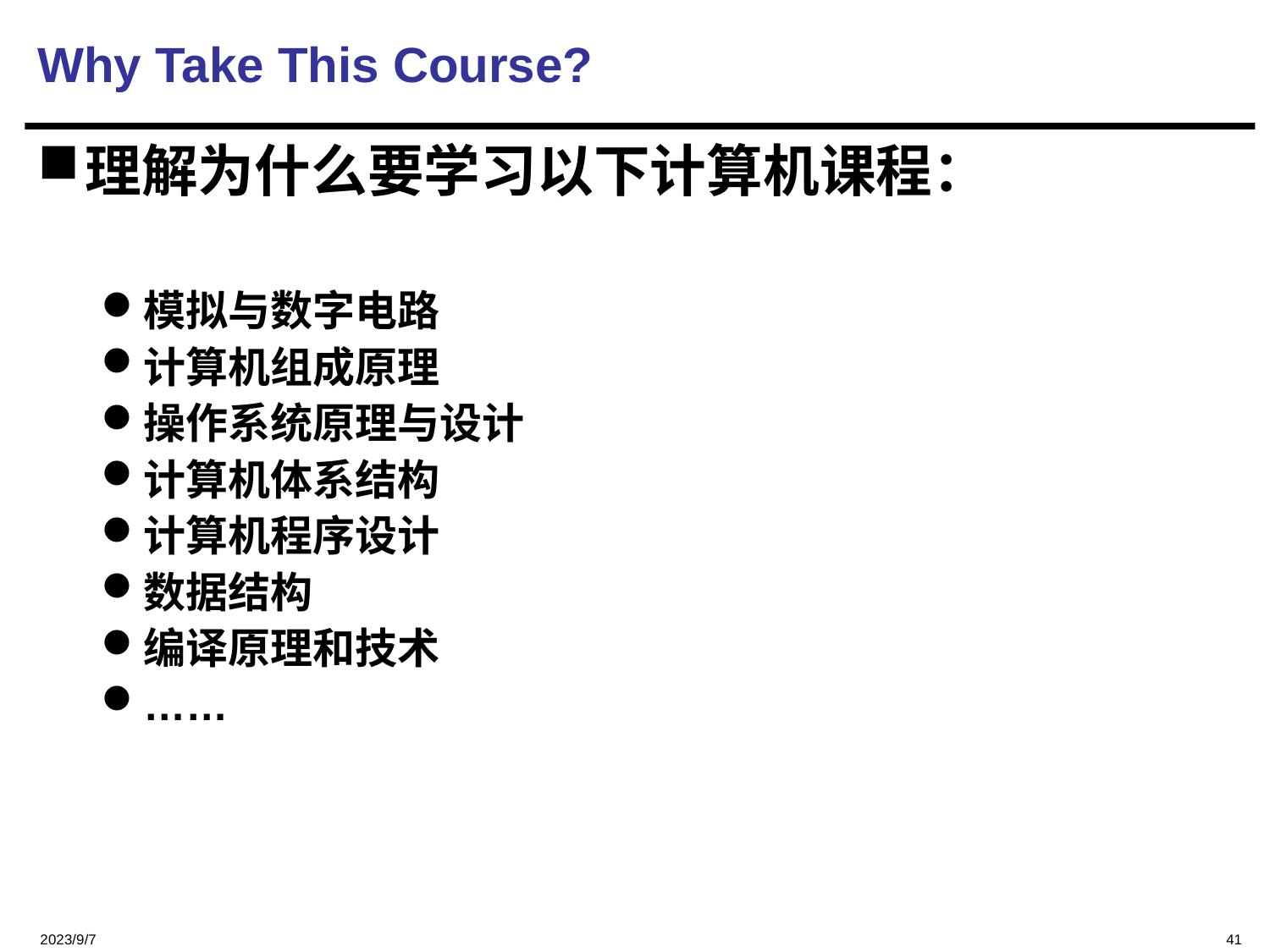

# Why Take This Course?
理解为什么要学习以下计算机课程：

模拟与数字电路
计算机组成原理
操作系统原理与设计
计算机体系结构
计算机程序设计
数据结构
编译原理和技术
……

2023/9/7
41